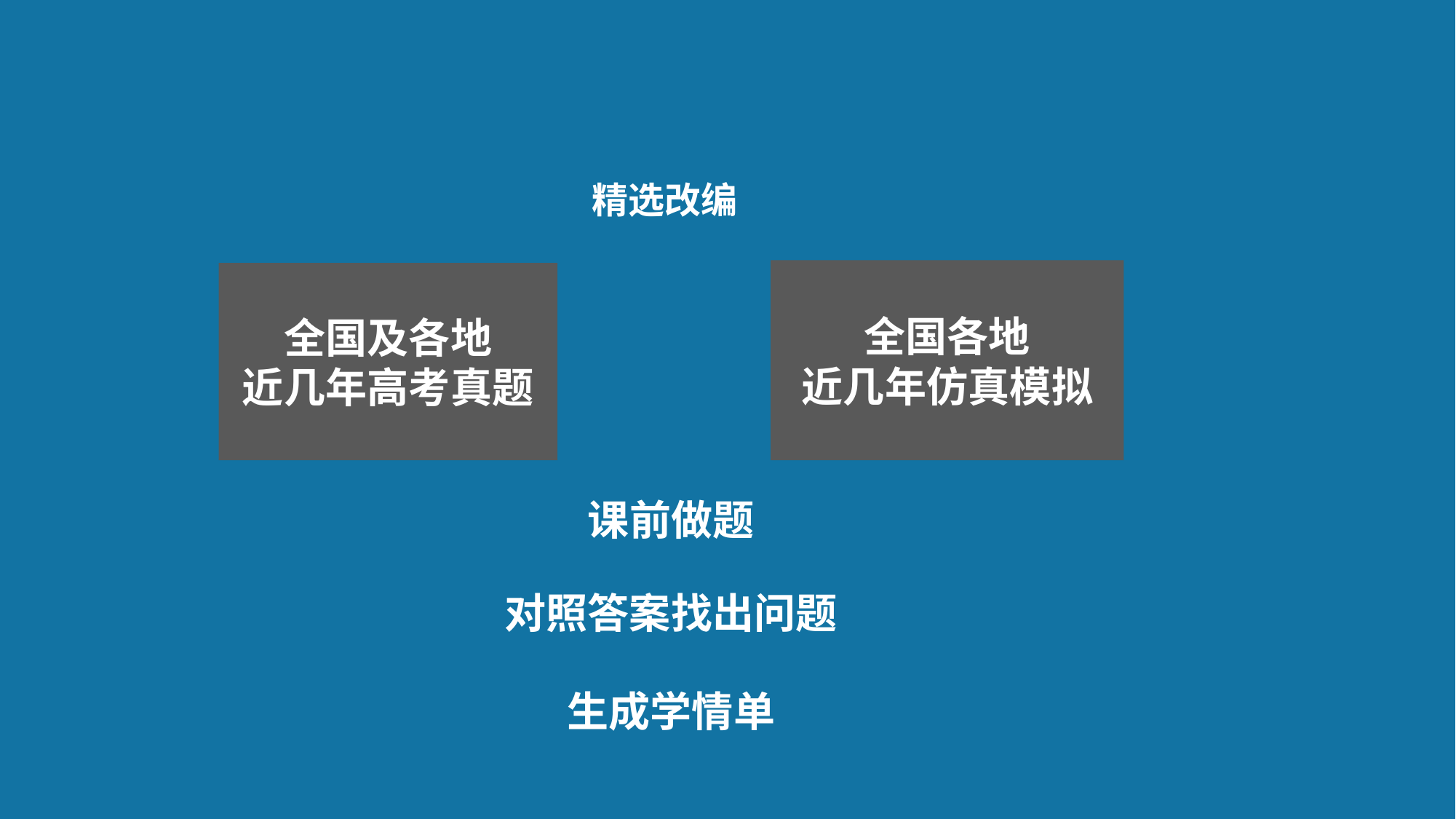

精选改编
全国各地
近几年仿真模拟
全国及各地
近几年高考真题
课前做题
对照答案找出问题
生成学情单